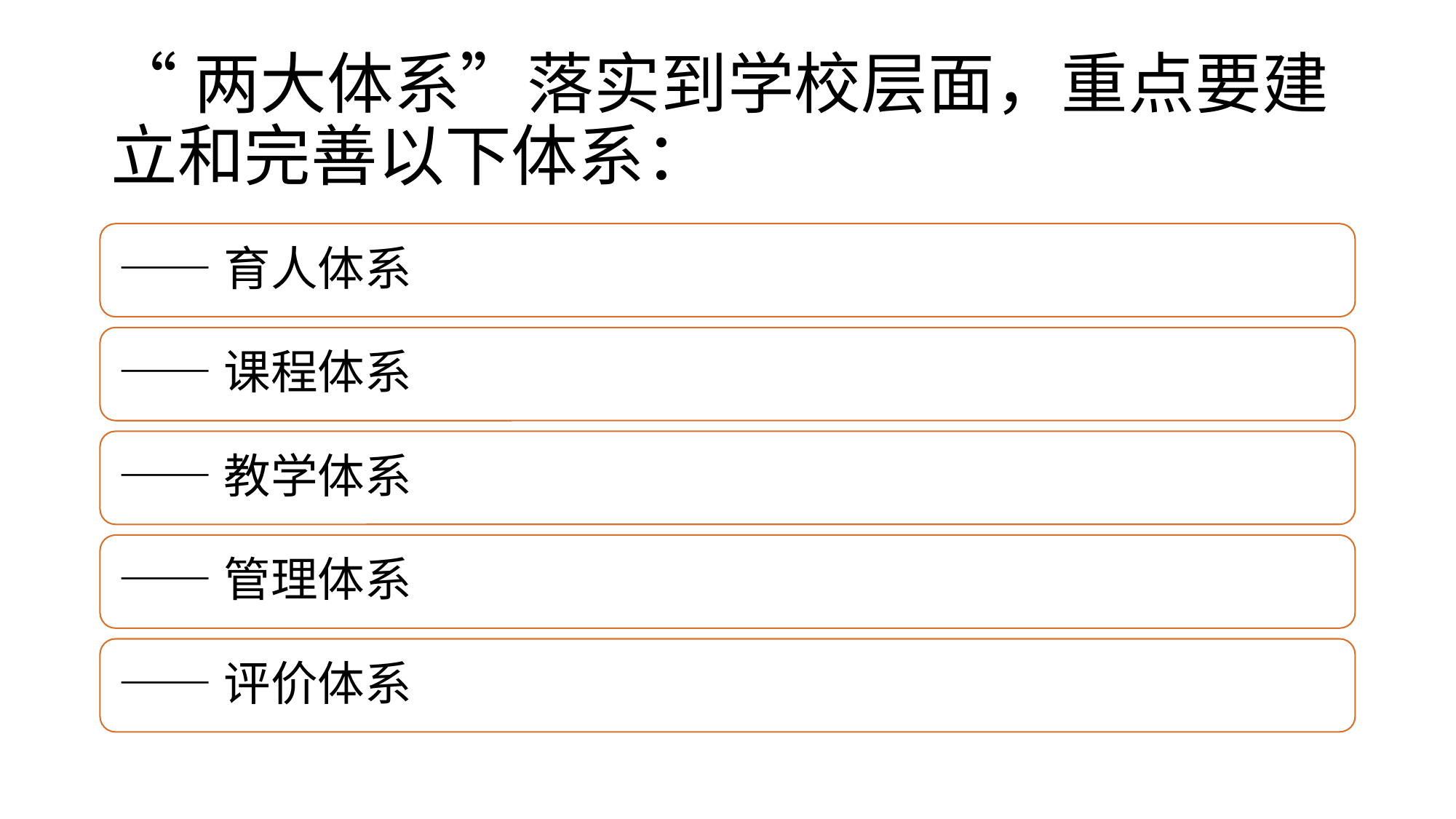

# “两大体系”落实到学校层面，重点要建立和完善以下体系：
——育人体系
——课程体系
——教学体系
——管理体系
——评价体系